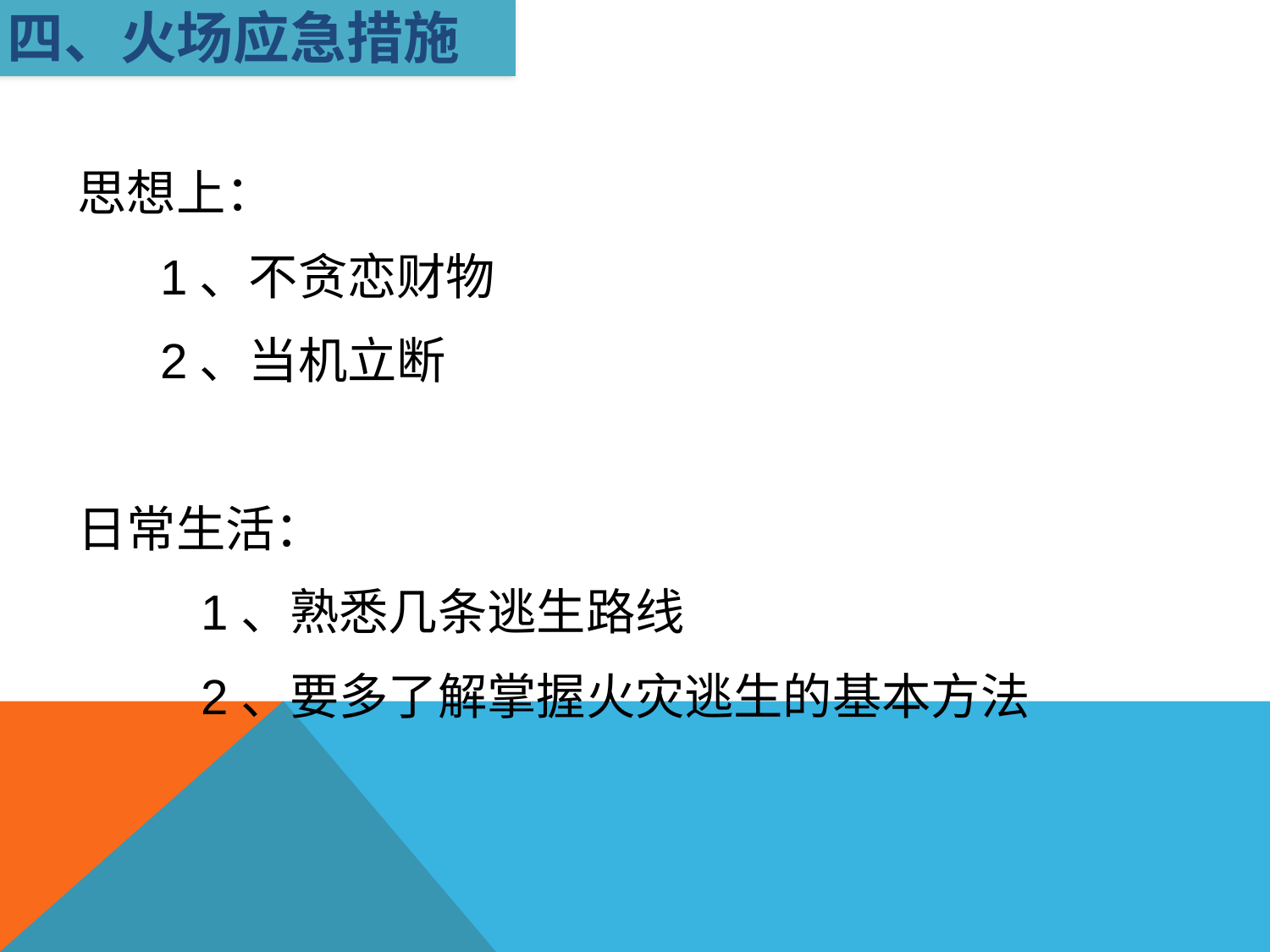

四、火场应急措施

思想上：
      1、不贪恋财物
      2、当机立断

日常生活：
         1、熟悉几条逃生路线
         2、要多了解掌握火灾逃生的基本方法